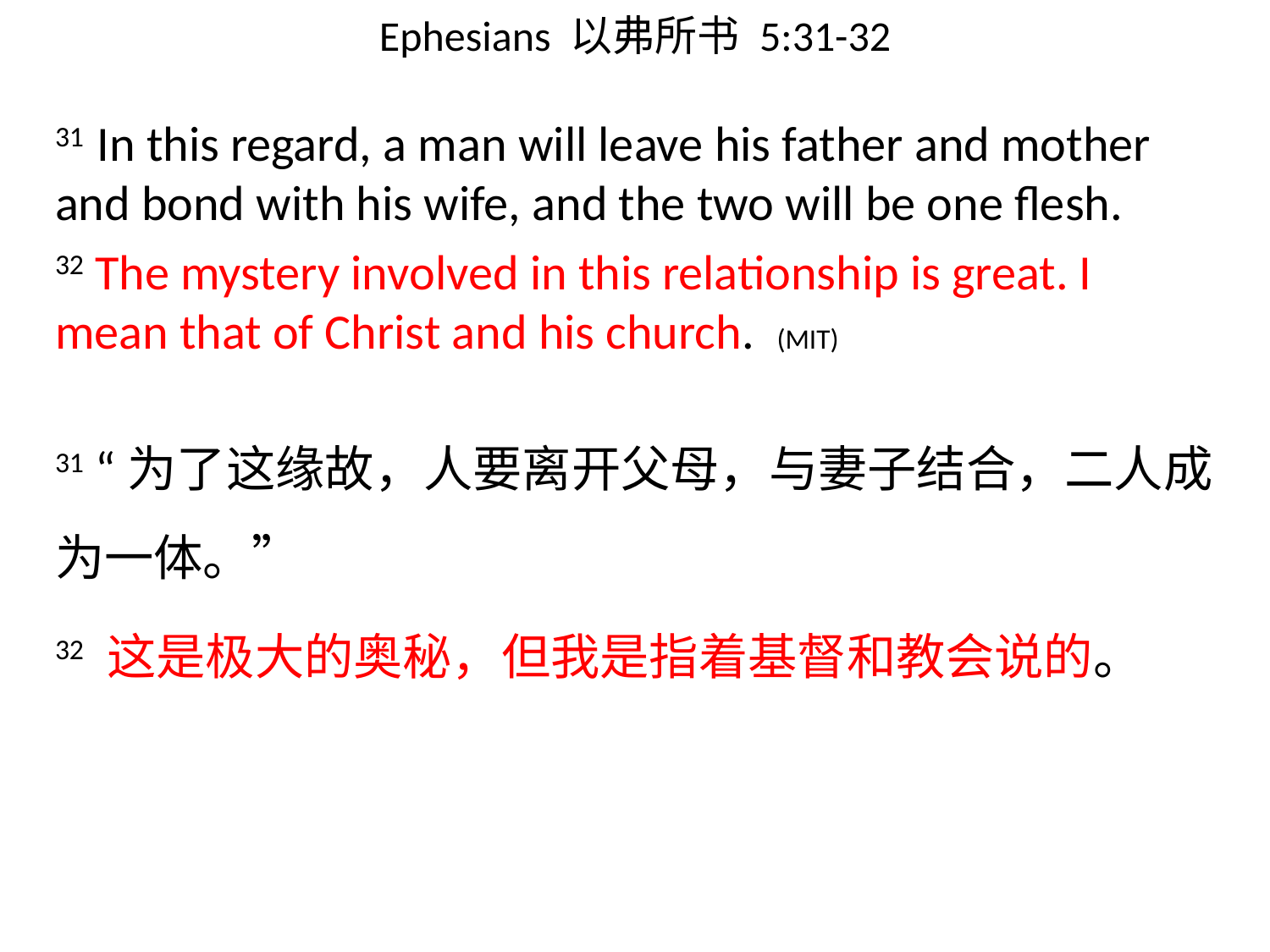

# Ephesians 以弗所书 5:31-32
31  In this regard, a man will leave his father and mother and bond with his wife, and the two will be one flesh.
32 The mystery involved in this relationship is great. I mean that of Christ and his church.  (MIT)

31 “为了这缘故，人要离开父母，与妻子结合，二人成为一体。”
32 这是极大的奥秘，但我是指着基督和教会说的。